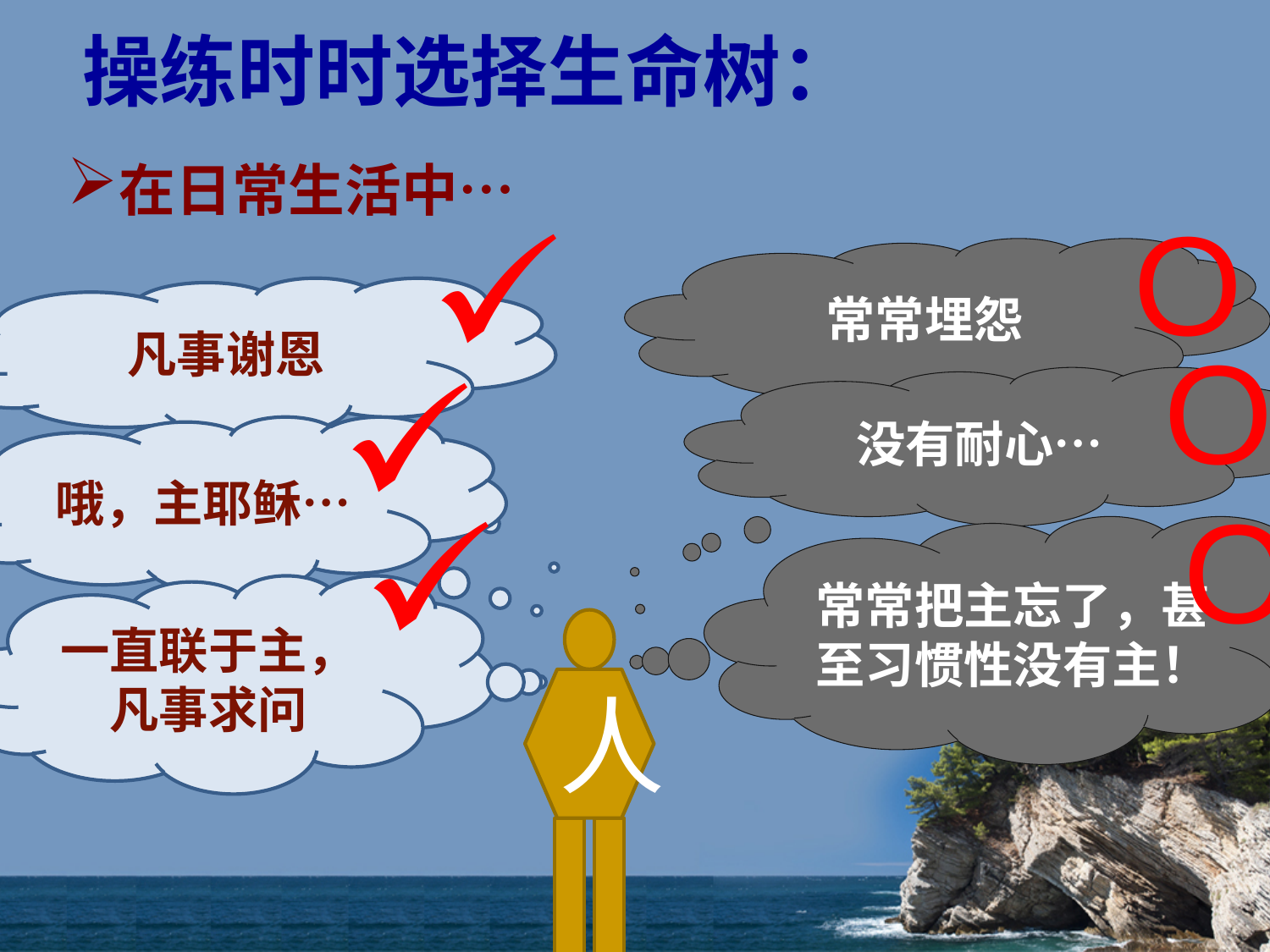

# 操练时时选择生命树：
在日常生活中…
O
常常埋怨

凡事谢恩
O
没有耐心…
哦，主耶稣…

O
常常把主忘了，甚至习惯性没有主！

一直联于主，凡事求问

人